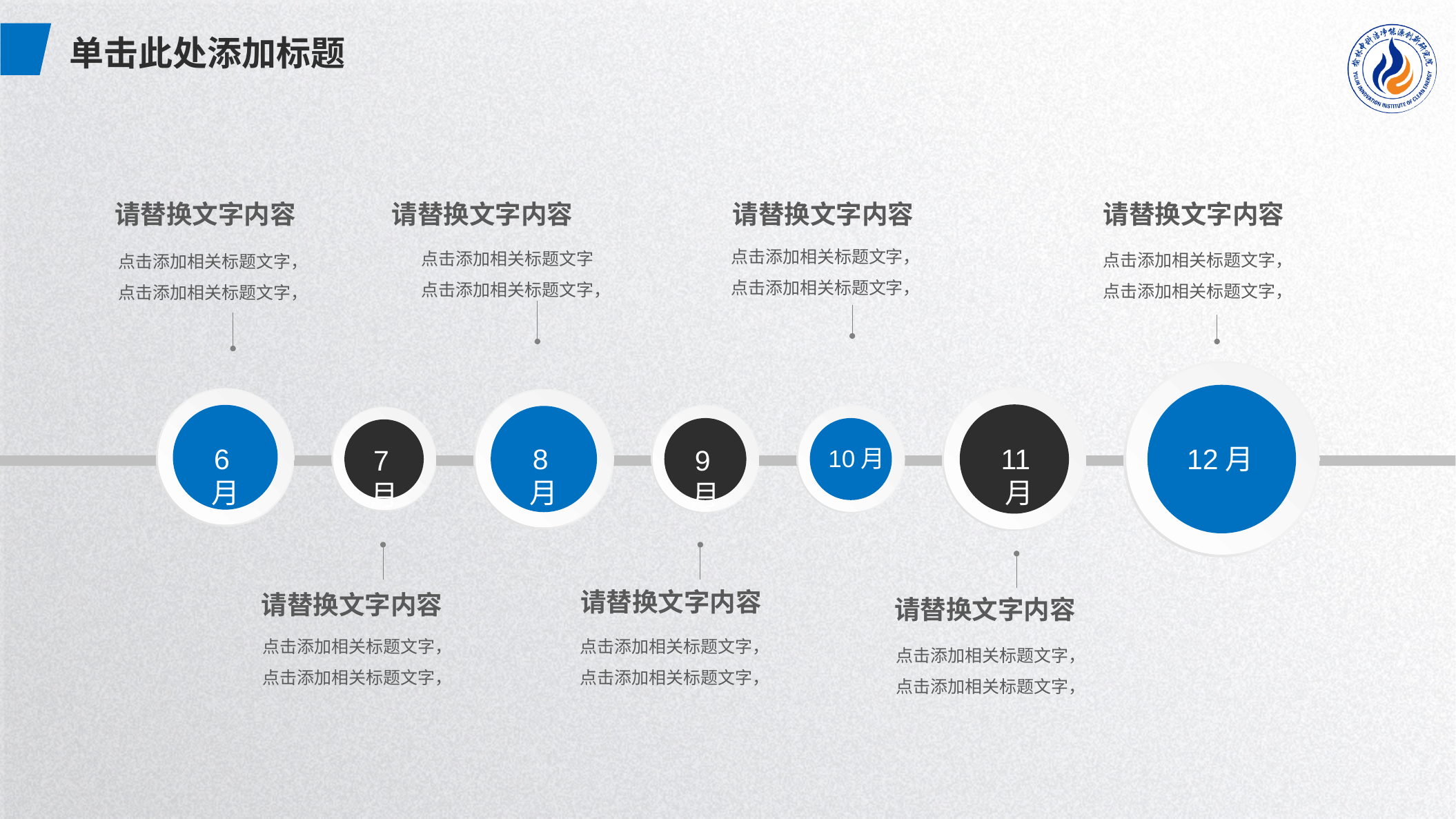

单击此处添加标题
请替换文字内容
点击添加相关标题文字，
点击添加相关标题文字，
请替换文字内容
点击添加相关标题文字
点击添加相关标题文字，
请替换文字内容
点击添加相关标题文字，
点击添加相关标题文字，
请替换文字内容
点击添加相关标题文字，
点击添加相关标题文字，

12月

11月

6月

8月

9月

10月

7月

请替换文字内容
点击添加相关标题文字，
点击添加相关标题文字，
请替换文字内容
点击添加相关标题文字，
点击添加相关标题文字，
请替换文字内容
点击添加相关标题文字，
点击添加相关标题文字，